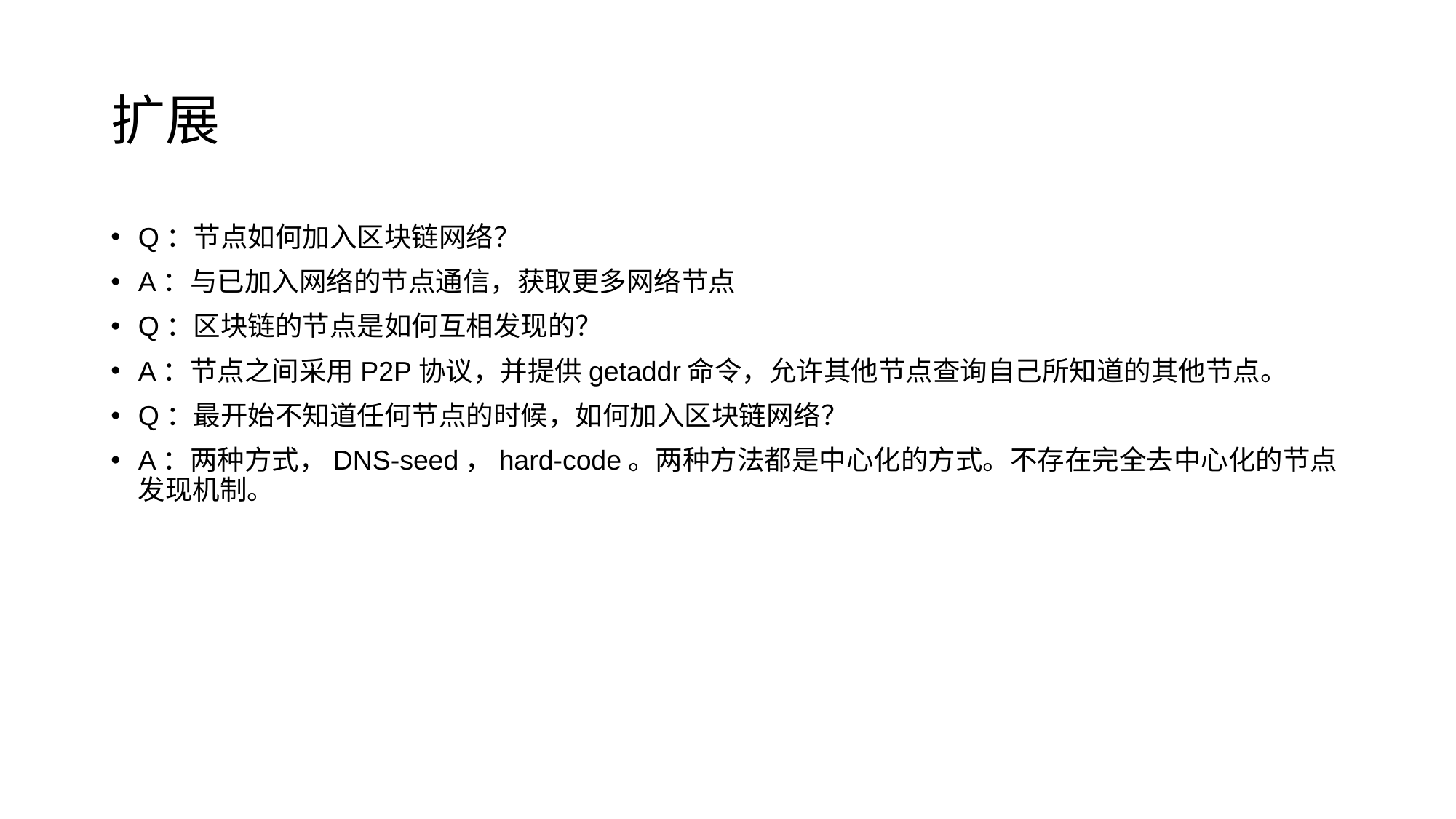

# 扩展
Q：节点如何加入区块链网络？
A：与已加入网络的节点通信，获取更多网络节点
Q：区块链的节点是如何互相发现的？
A：节点之间采用P2P协议，并提供getaddr命令，允许其他节点查询自己所知道的其他节点。
Q：最开始不知道任何节点的时候，如何加入区块链网络？
A：两种方式，DNS-seed，hard-code。两种方法都是中心化的方式。不存在完全去中心化的节点发现机制。